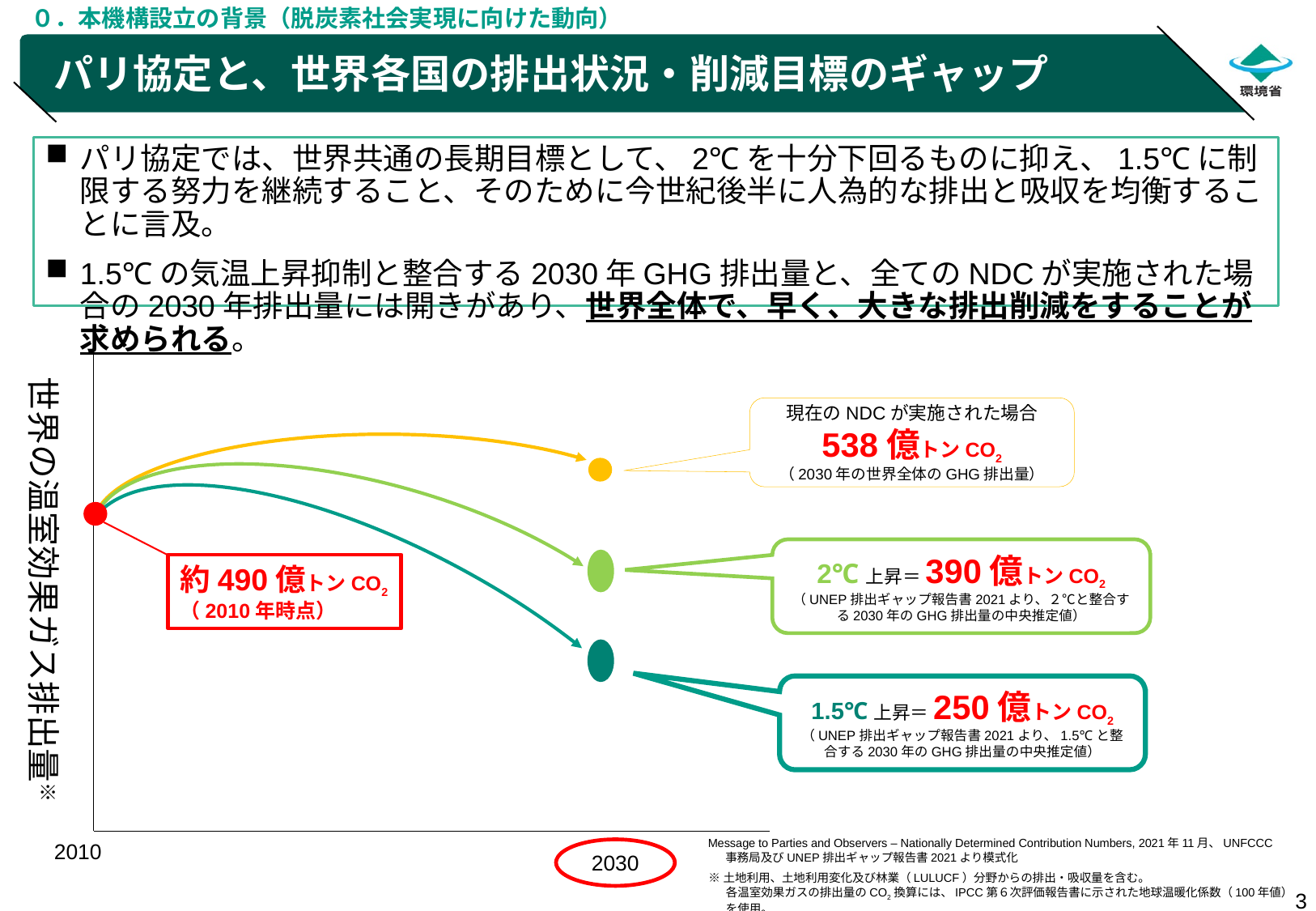

０．本機構設立の背景（脱炭素社会実現に向けた動向）
# パリ協定と、世界各国の排出状況・削減目標のギャップ
パリ協定では、世界共通の長期目標として、2℃を十分下回るものに抑え、1.5℃に制限する努力を継続すること、そのために今世紀後半に人為的な排出と吸収を均衡することに言及。
1.5℃の気温上昇抑制と整合する2030年GHG排出量と、全てのNDCが実施された場合の2030年排出量には開きがあり、世界全体で、早く、大きな排出削減をすることが求められる。
現在のNDCが実施された場合
538億トンCO2
（2030年の世界全体のGHG排出量）
世界の温室効果ガス排出量※

2℃上昇＝390億トンCO2
（UNEP排出ギャップ報告書2021より、２℃と整合する2030年のGHG排出量の中央推定値）

約490億トンCO2
（2010年時点）

1.5℃上昇＝250億トンCO2
（UNEP排出ギャップ報告書2021より、1.5℃と整合する2030年のGHG排出量の中央推定値）
Message to Parties and Observers – Nationally Determined Contribution Numbers, 2021年11月、UNFCCC事務局及びUNEP排出ギャップ報告書2021より模式化
※土地利用、土地利用変化及び林業（LULUCF）分野からの排出・吸収量を含む。
各温室効果ガスの排出量のCO2換算には、IPCC第６次評価報告書に示された地球温暖化係数（100年値）を使用。
2010
2030